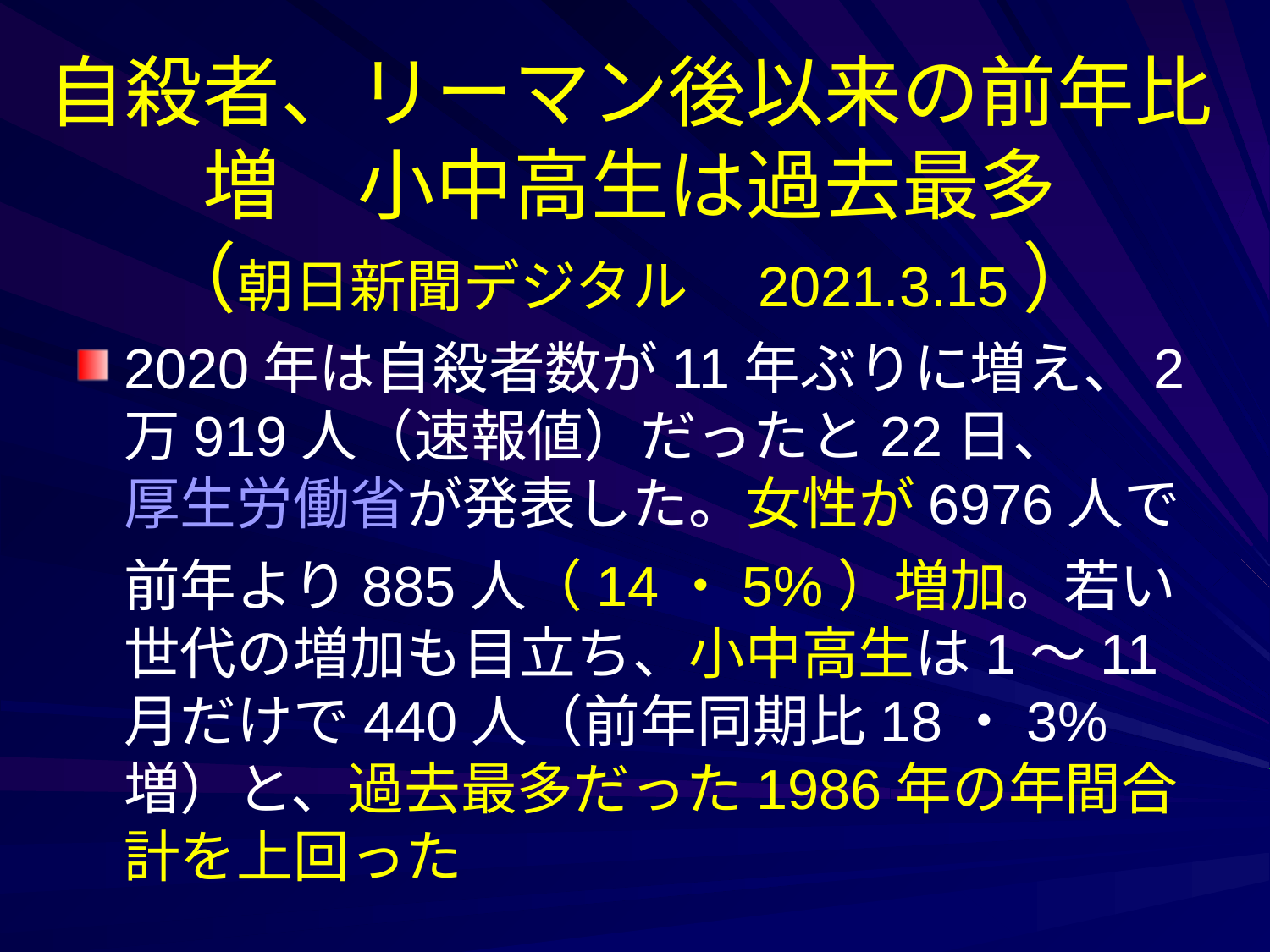

# 自殺者、リーマン後以来の前年比増　小中高生は過去最多 （朝日新聞デジタル　2021.3.15）
2020年は自殺者数が11年ぶりに増え、2万919人（速報値）だったと22日、厚生労働省が発表した。女性が6976人で前年より885人（14・5%）増加。若い世代の増加も目立ち、小中高生は1～11月だけで440人（前年同期比18・3%増）と、過去最多だった1986年の年間合計を上回った